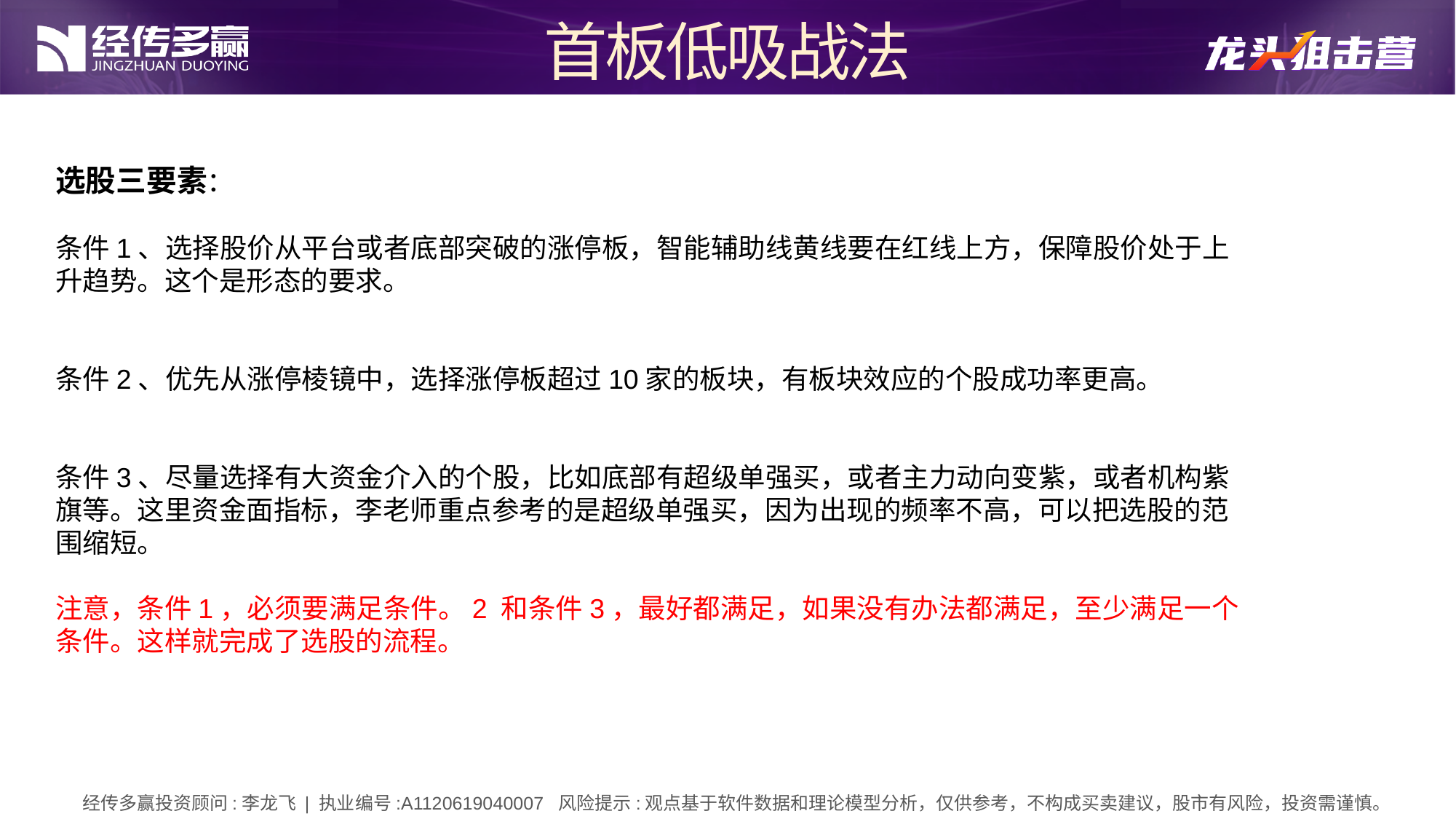

首板低吸战法
选股三要素：

条件1、选择股价从平台或者底部突破的涨停板，智能辅助线黄线要在红线上方，保障股价处于上升趋势。这个是形态的要求。

条件2、优先从涨停棱镜中，选择涨停板超过10家的板块，有板块效应的个股成功率更高。

条件3、尽量选择有大资金介入的个股，比如底部有超级单强买，或者主力动向变紫，或者机构紫旗等。这里资金面指标，李老师重点参考的是超级单强买，因为出现的频率不高，可以把选股的范围缩短。

注意，条件1，必须要满足条件。2 和条件3，最好都满足，如果没有办法都满足，至少满足一个条件。这样就完成了选股的流程。